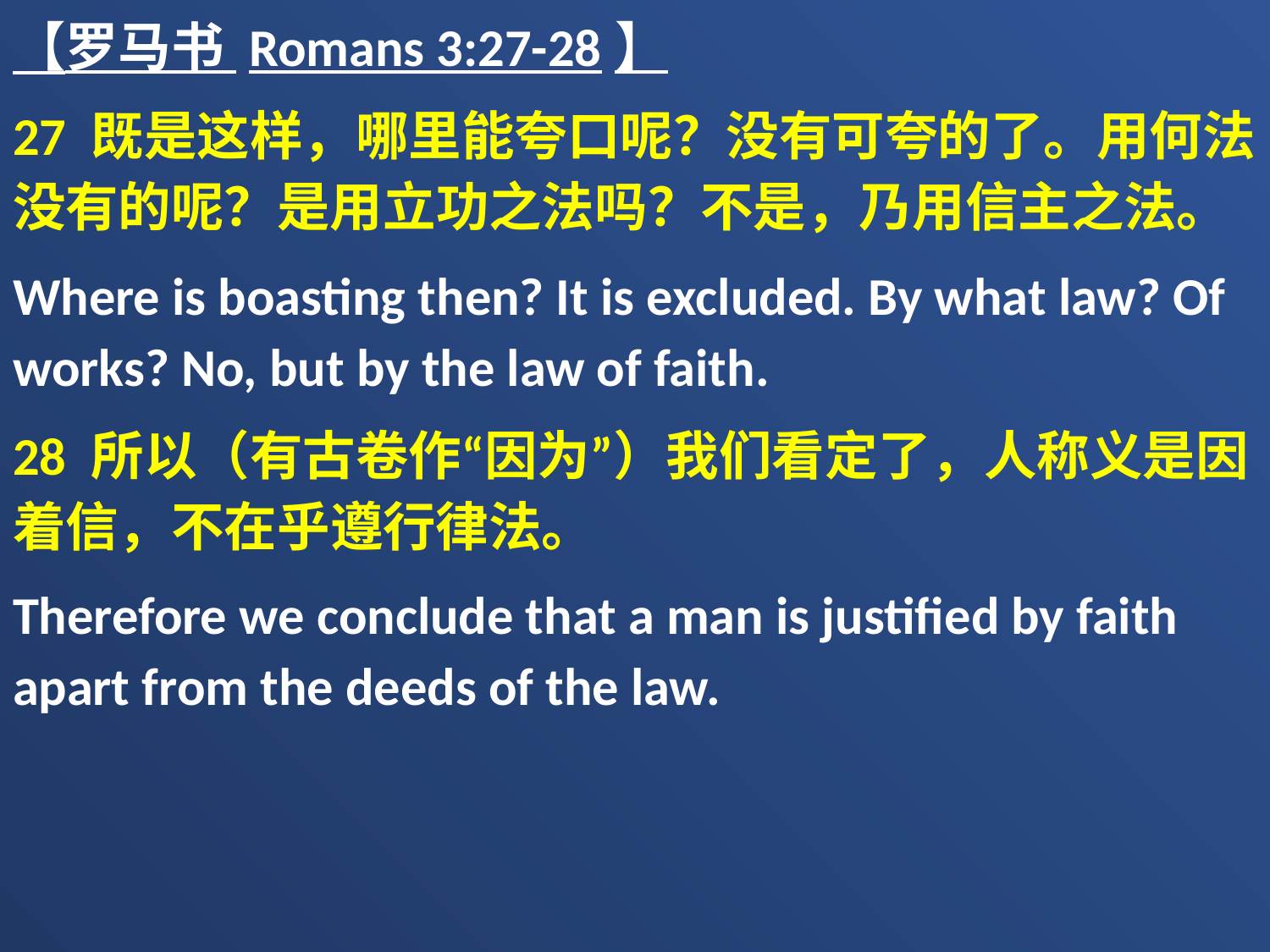

【罗马书 Romans 3:27-28】
27 既是这样，哪里能夸口呢？没有可夸的了。用何法没有的呢？是用立功之法吗？不是，乃用信主之法。
Where is boasting then? It is excluded. By what law? Of works? No, but by the law of faith.
28 所以（有古卷作“因为”）我们看定了，人称义是因着信，不在乎遵行律法。
Therefore we conclude that a man is justified by faith apart from the deeds of the law.